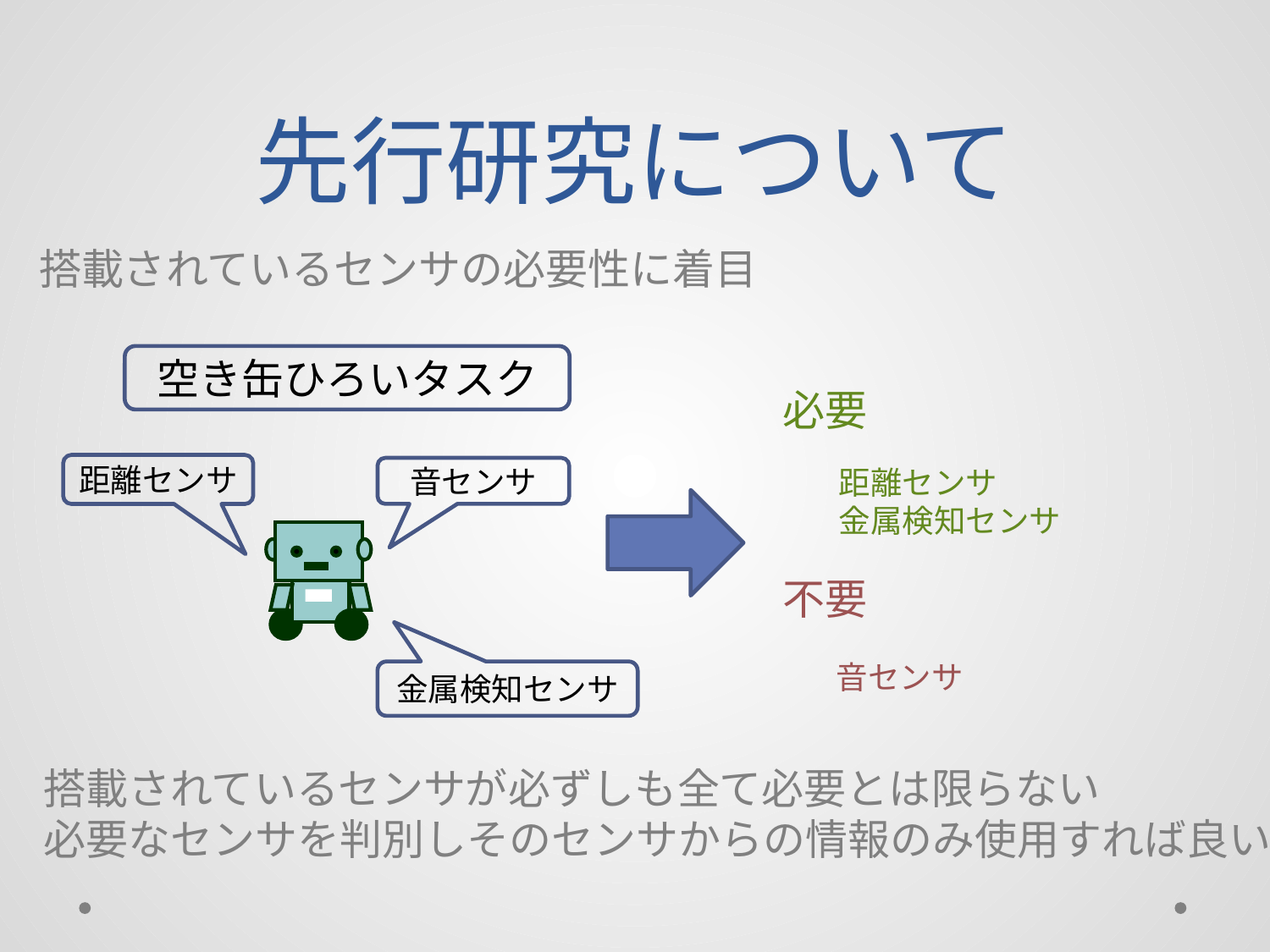

# 先行研究について
搭載されているセンサの必要性に着目

空き缶ひろいタスク
距離センサ
音センサ

金属検知センサ
必要
距離センサ
金属検知センサ
不要
音センサ

搭載されているセンサが必ずしも全て必要とは限らない
必要なセンサを判別しそのセンサからの情報のみ使用すれば良い